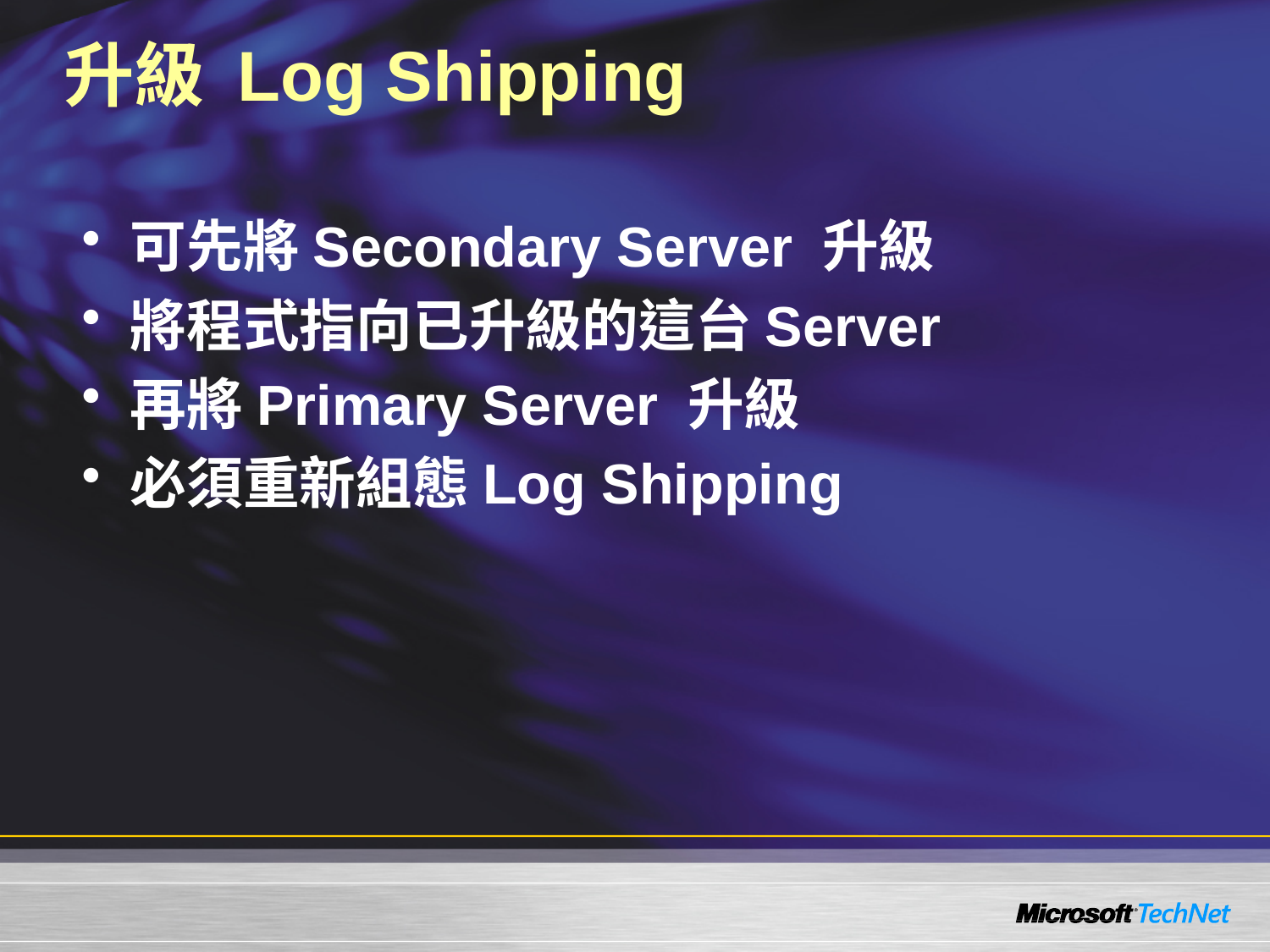

# 升級 Log Shipping
可先將Secondary Server 升級
將程式指向已升級的這台Server
再將Primary Server 升級
必須重新組態Log Shipping